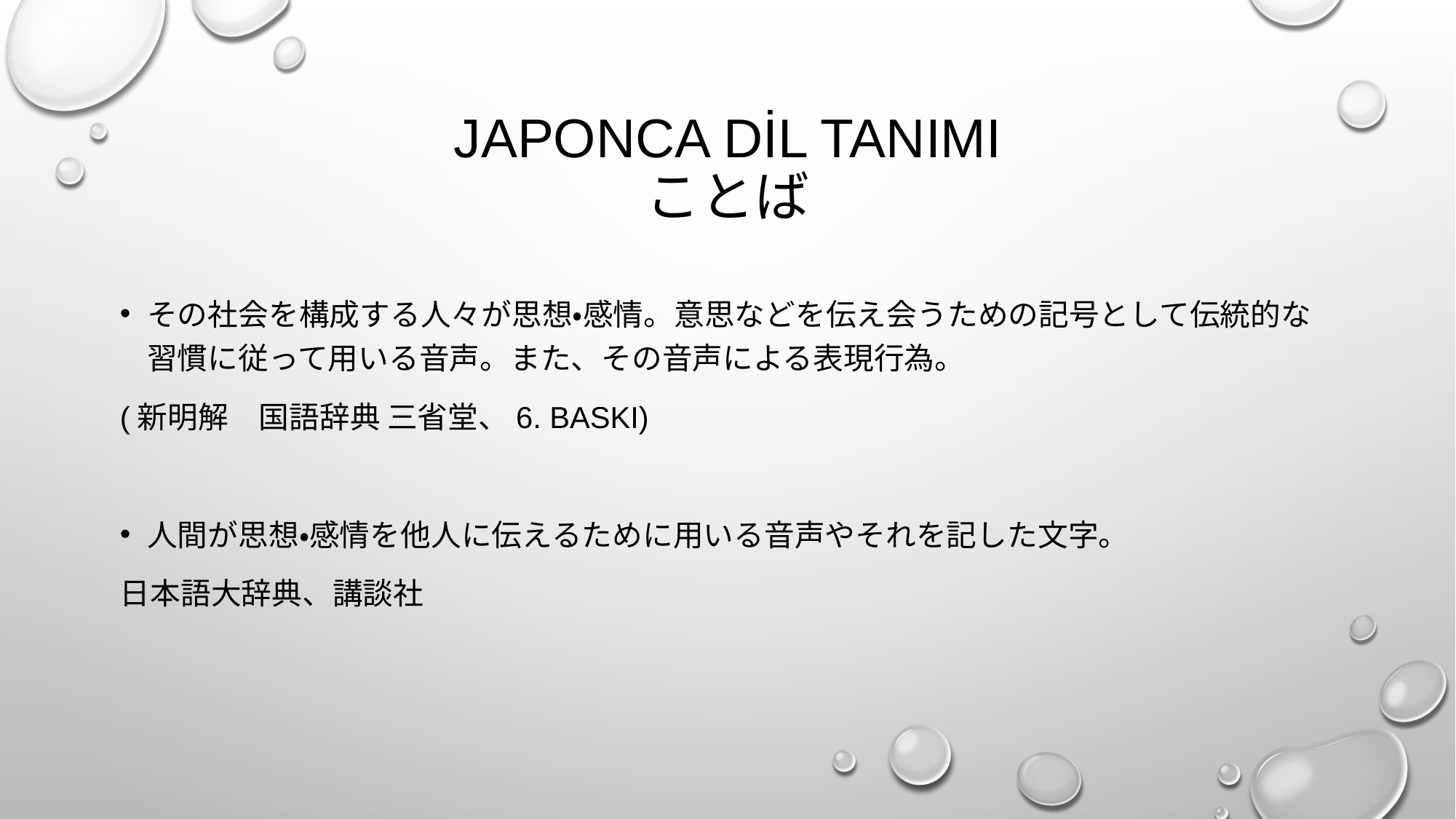

# JAPONCA DİL TANIMI ことば
その社会を構成する人々が思想・感情。意思などを伝え会うための記号として伝統的な習慣に従って用いる音声。また、その音声による表現行為。
(新明解　国語辞典 三省堂、6. Baskı)

人間が思想・感情を他人に伝えるために用いる音声やそれを記した文字。
日本語大辞典、講談社